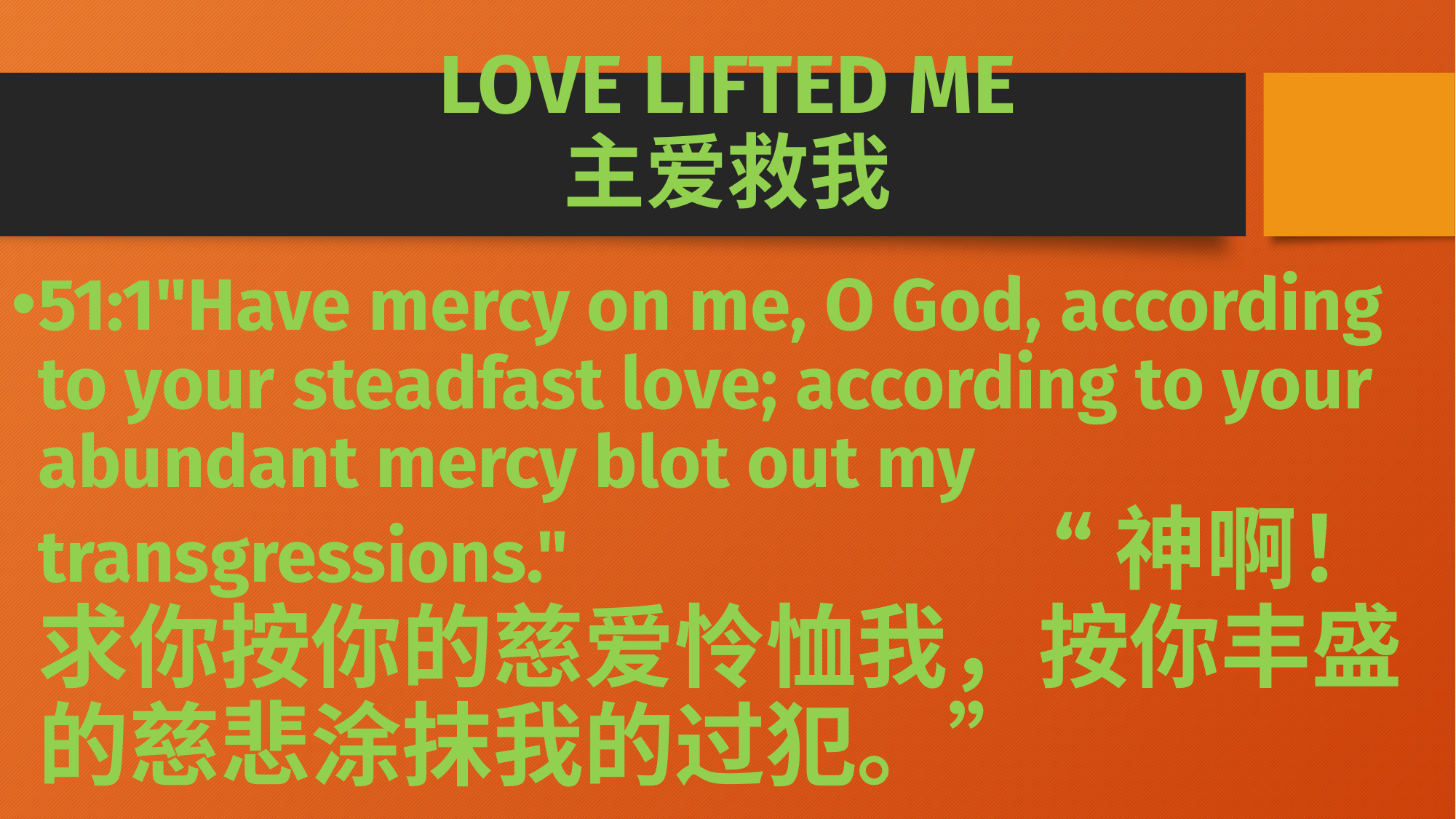

# LOVE LIFTED ME 主爱救我
51:1"Have mercy on me, O God, according to your steadfast love; according to your abundant mercy blot out my transgressions."                            “神啊！求你按你的慈爱怜恤我，按你丰盛的慈悲涂抹我的过犯。”